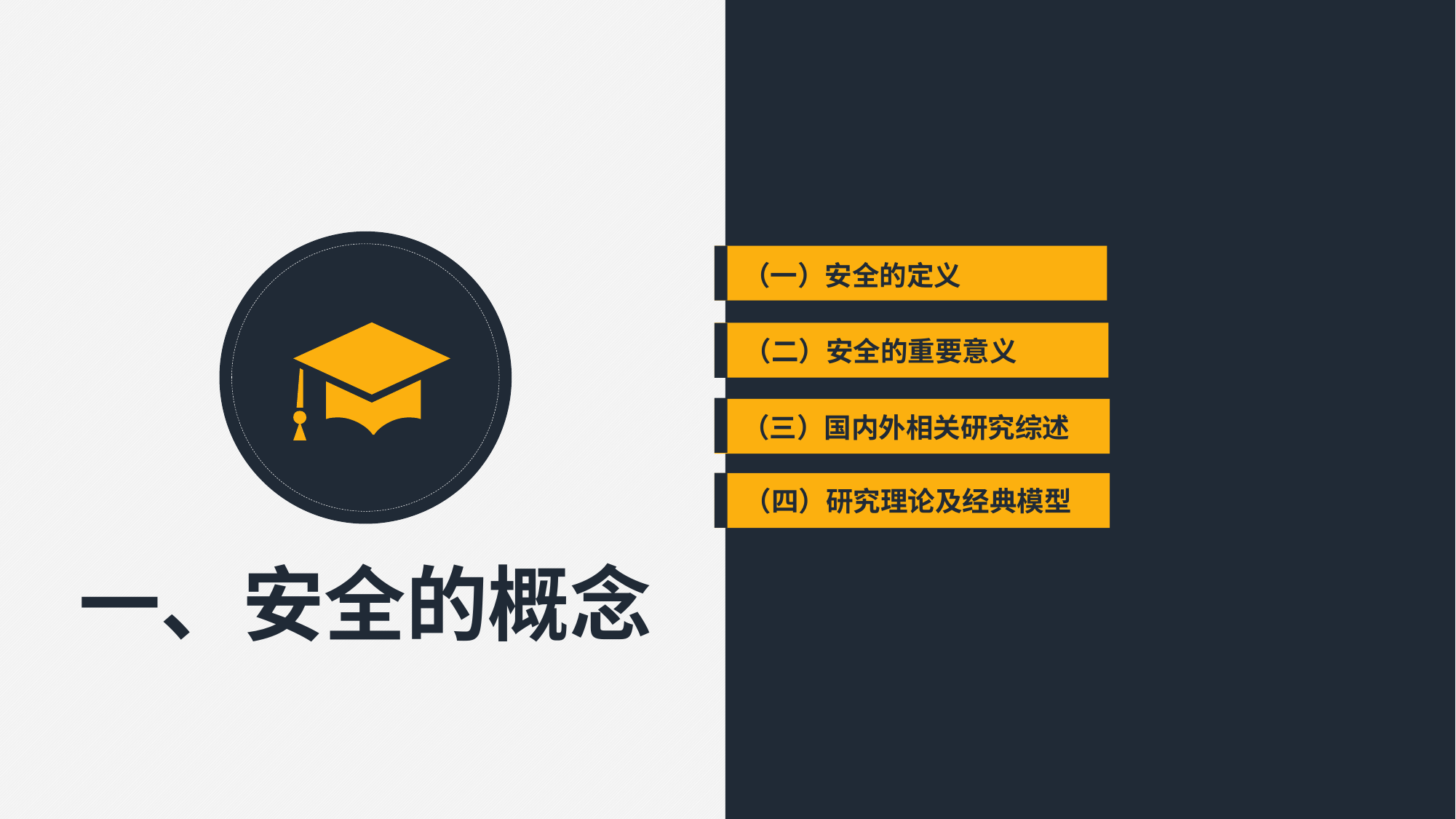

（一）安全的定义

（三）国内外相关研究综述
（四）研究理论及经典模型

  （二）安全的重要意义

一、安全的概念